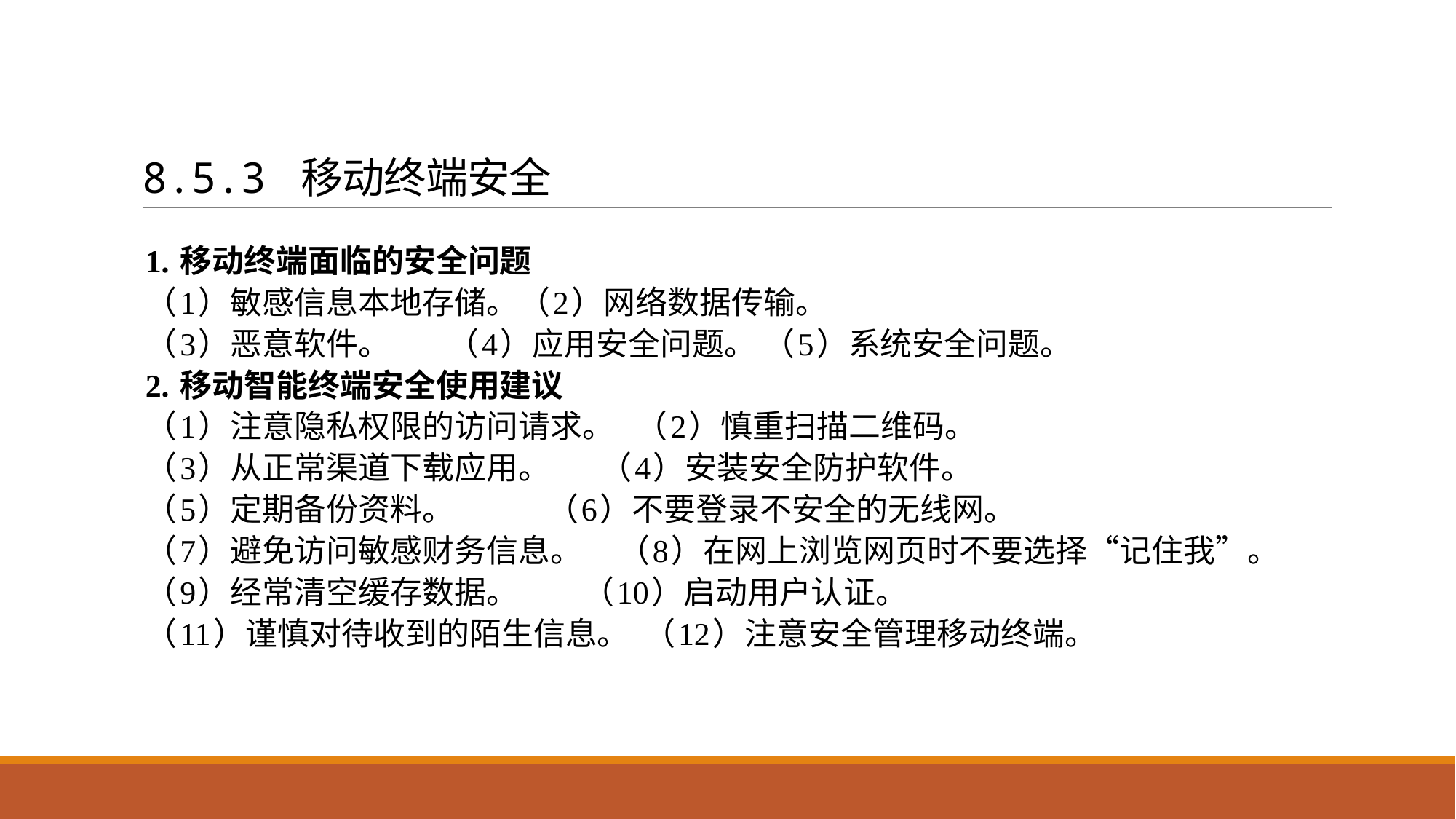

# 8.5.3 移动终端安全

1. 移动终端面临的安全问题
（1）敏感信息本地存储。（2）网络数据传输。
（3）恶意软件。        （4）应用安全问题。 （5）系统安全问题。
2. 移动智能终端安全使用建议
（1）注意隐私权限的访问请求。   （2）慎重扫描二维码。
（3）从正常渠道下载应用。       （4）安装安全防护软件。
（5）定期备份资料。             （6）不要登录不安全的无线网。
（7）避免访问敏感财务信息。     （8）在网上浏览网页时不要选择“记住我”。
（9）经常清空缓存数据。         （10）启动用户认证。
（11）谨慎对待收到的陌生信息。  （12）注意安全管理移动终端。